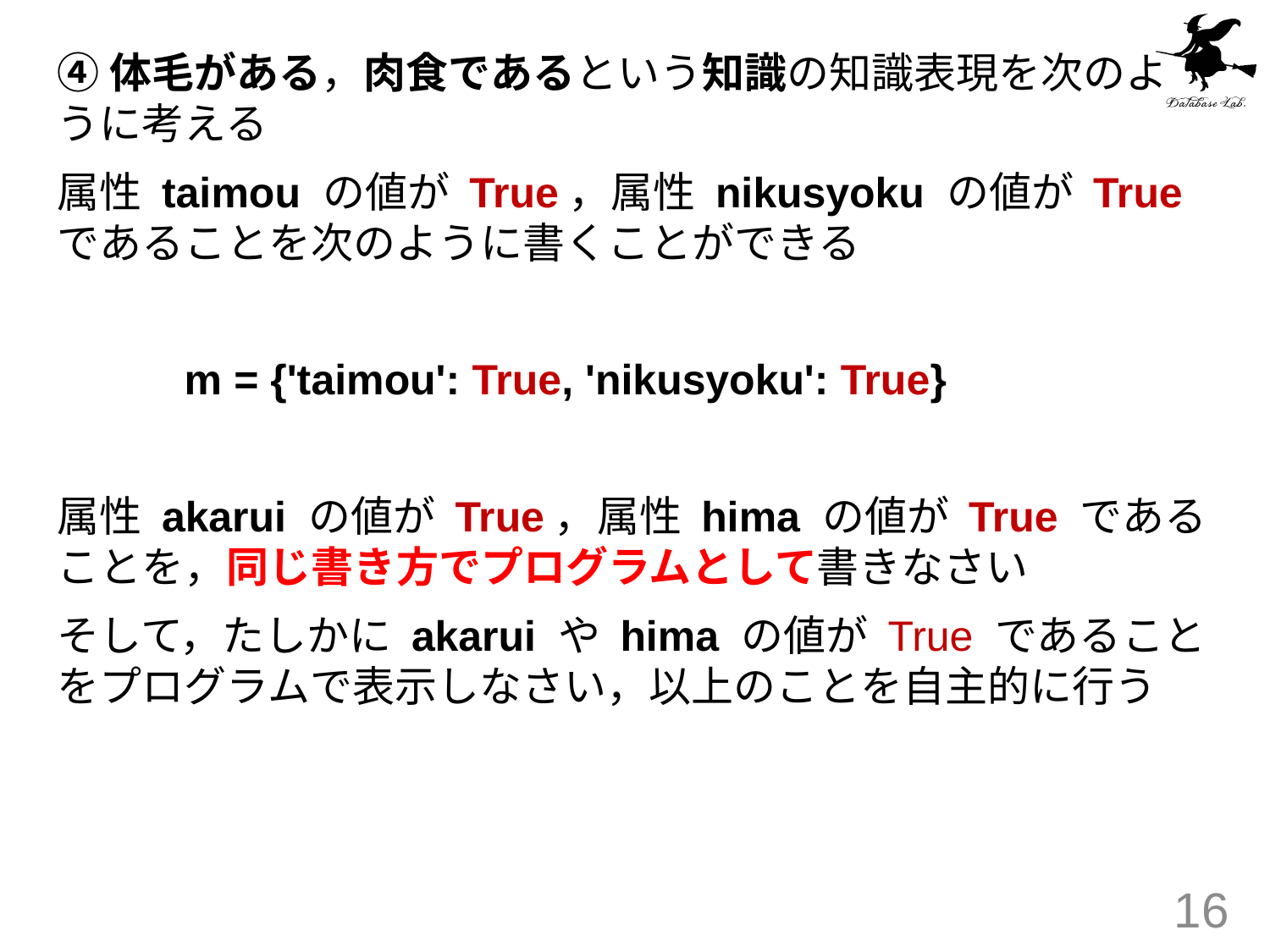

④体毛がある，肉食であるという知識の知識表現を次のように考える
属性 taimou の値が True，属性 nikusyoku の値が True であることを次のように書くことができる

	m = {'taimou': True, 'nikusyoku': True}

属性 akarui の値が True，属性 hima の値が True であることを，同じ書き方でプログラムとして書きなさい
そして，たしかに akarui や hima の値が True であることをプログラムで表示しなさい，以上のことを自主的に行う

16